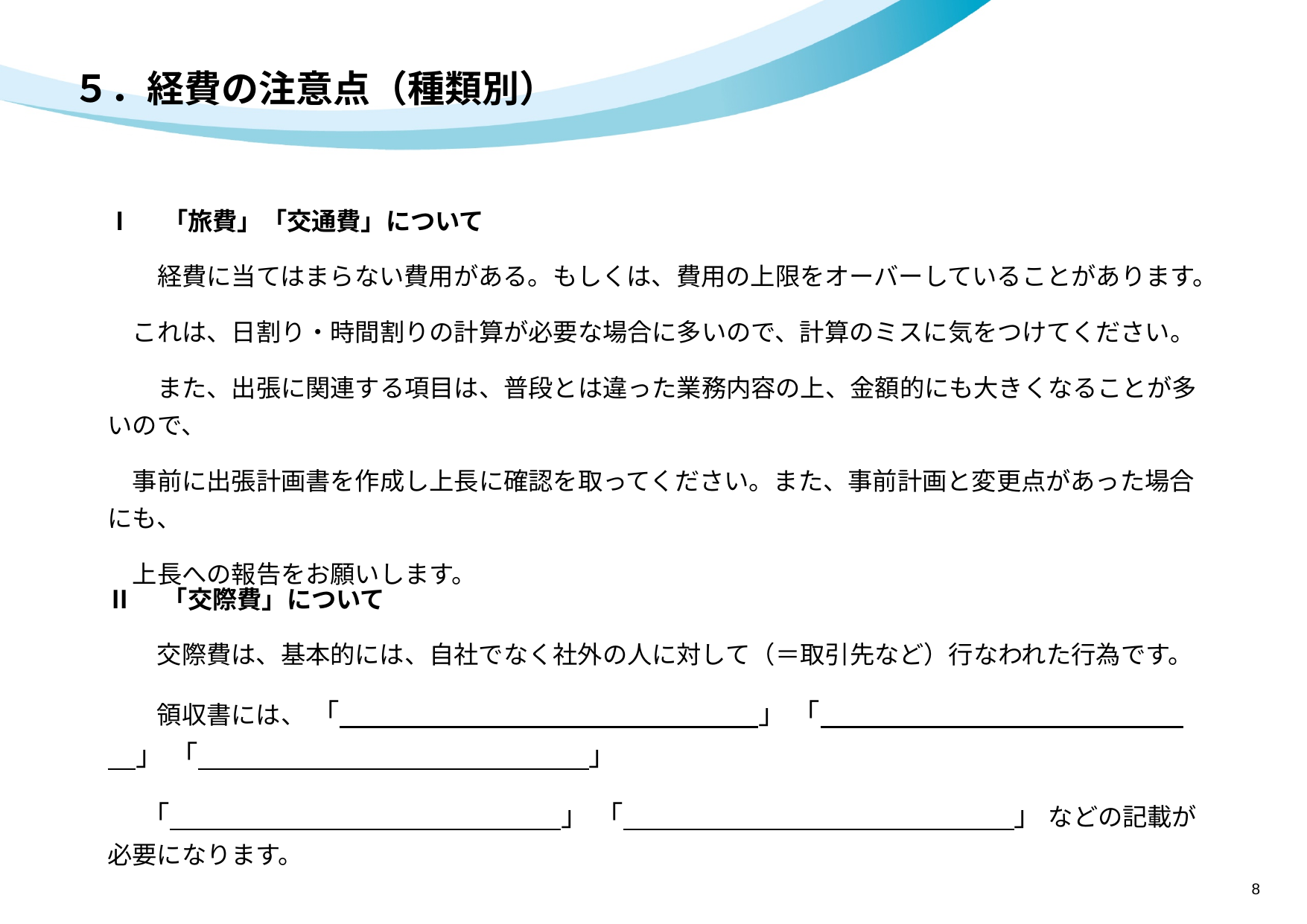

# ５．経費の注意点（種類別）
Ⅰ　「旅費」「交通費」について
　　経費に当てはまらない費用がある。もしくは、費用の上限をオーバーしていることがあります。
　これは、日割り・時間割りの計算が必要な場合に多いので、計算のミスに気をつけてください。
　　また、出張に関連する項目は、普段とは違った業務内容の上、金額的にも大きくなることが多いので、
　事前に出張計画書を作成し上長に確認を取ってください。また、事前計画と変更点があった場合にも、
　上長への報告をお願いします。
Ⅱ　「交際費」について
　　交際費は、基本的には、自社でなく社外の人に対して（＝取引先など）行なわれた行為です。
　　領収書には、 「　　　　　　　　　　　　　　　」 「　　　　　　　　　　　　　　」 「　　　　　　　　　　　　　　」
　 「　　　　　　　　　　　　　　」 「　　　　　　　　　　　　　　」 などの記載が必要になります。
8